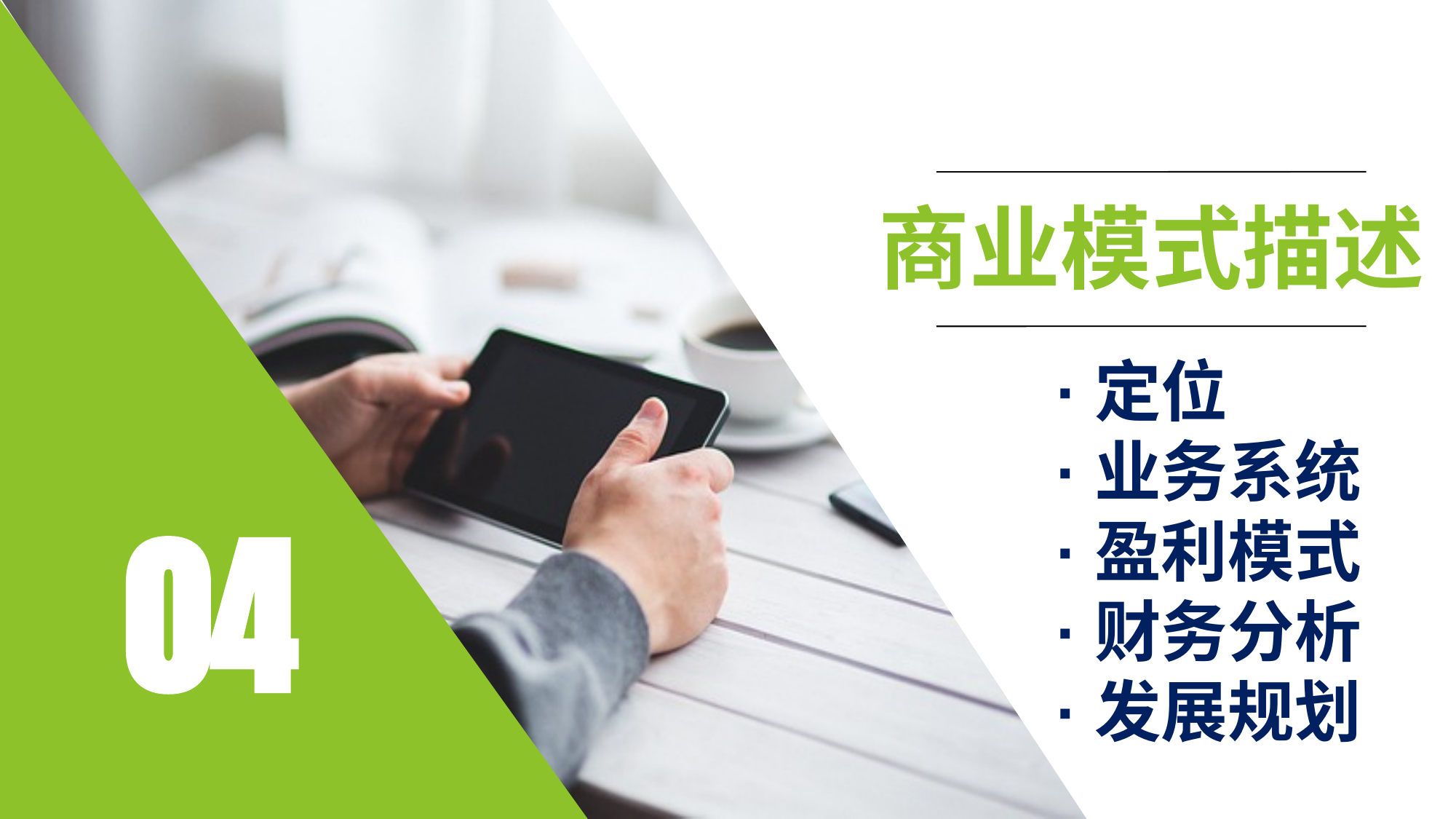

商业模式描述
·定位
·业务系统
·盈利模式
·财务分析
·发展规划
04